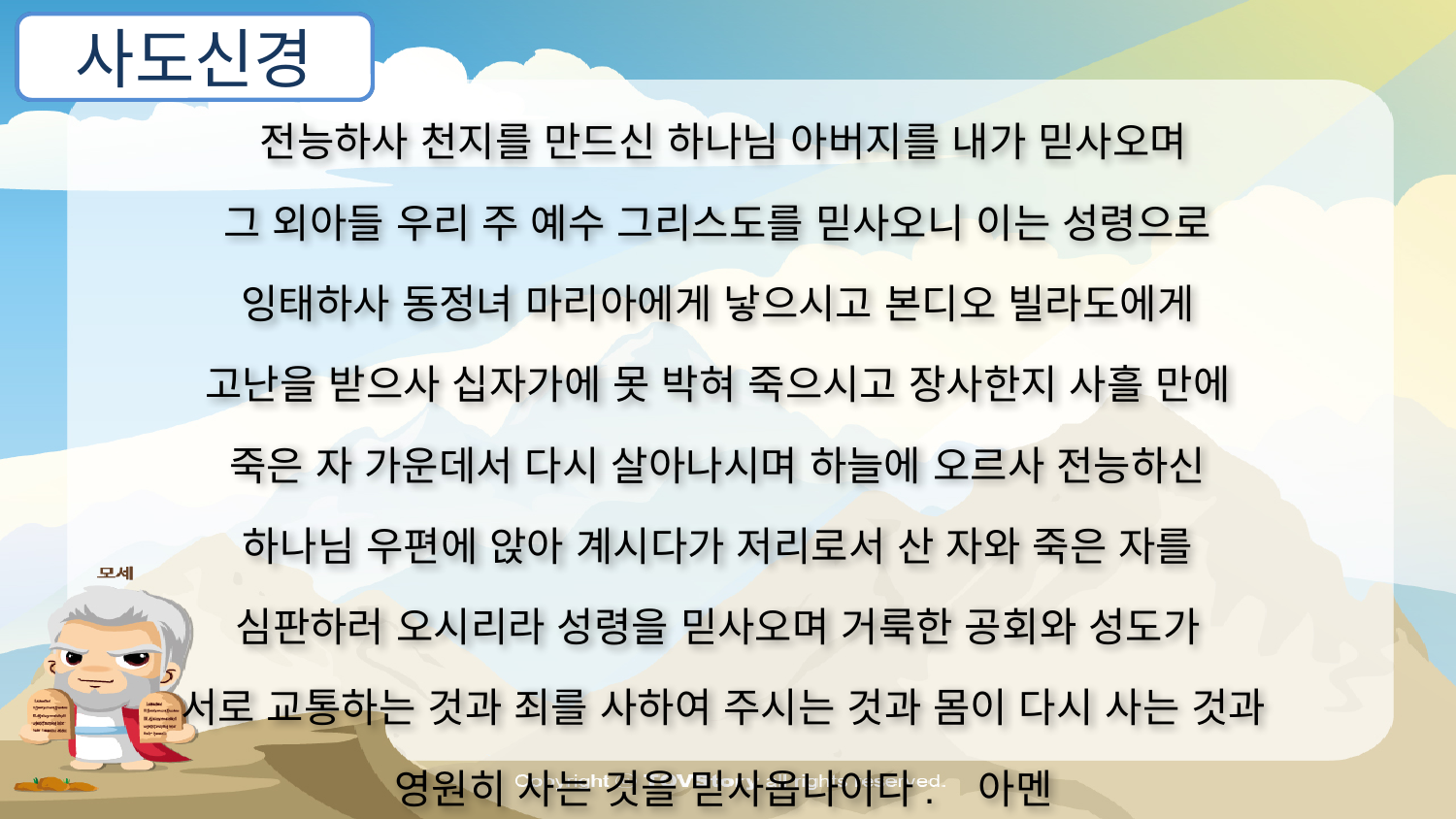

사도신경
전능하사 천지를 만드신 하나님 아버지를 내가 믿사오며
그 외아들 우리 주 예수 그리스도를 믿사오니 이는 성령으로
잉태하사 동정녀 마리아에게 낳으시고 본디오 빌라도에게
고난을 받으사 십자가에 못 박혀 죽으시고 장사한지 사흘 만에
죽은 자 가운데서 다시 살아나시며 하늘에 오르사 전능하신
하나님 우편에 앉아 계시다가 저리로서 산 자와 죽은 자를
심판하러 오시리라 성령을 믿사오며 거룩한 공회와 성도가
서로 교통하는 것과 죄를 사하여 주시는 것과 몸이 다시 사는 것과
영원히 사는 것을 믿사옵나이다.   아멘